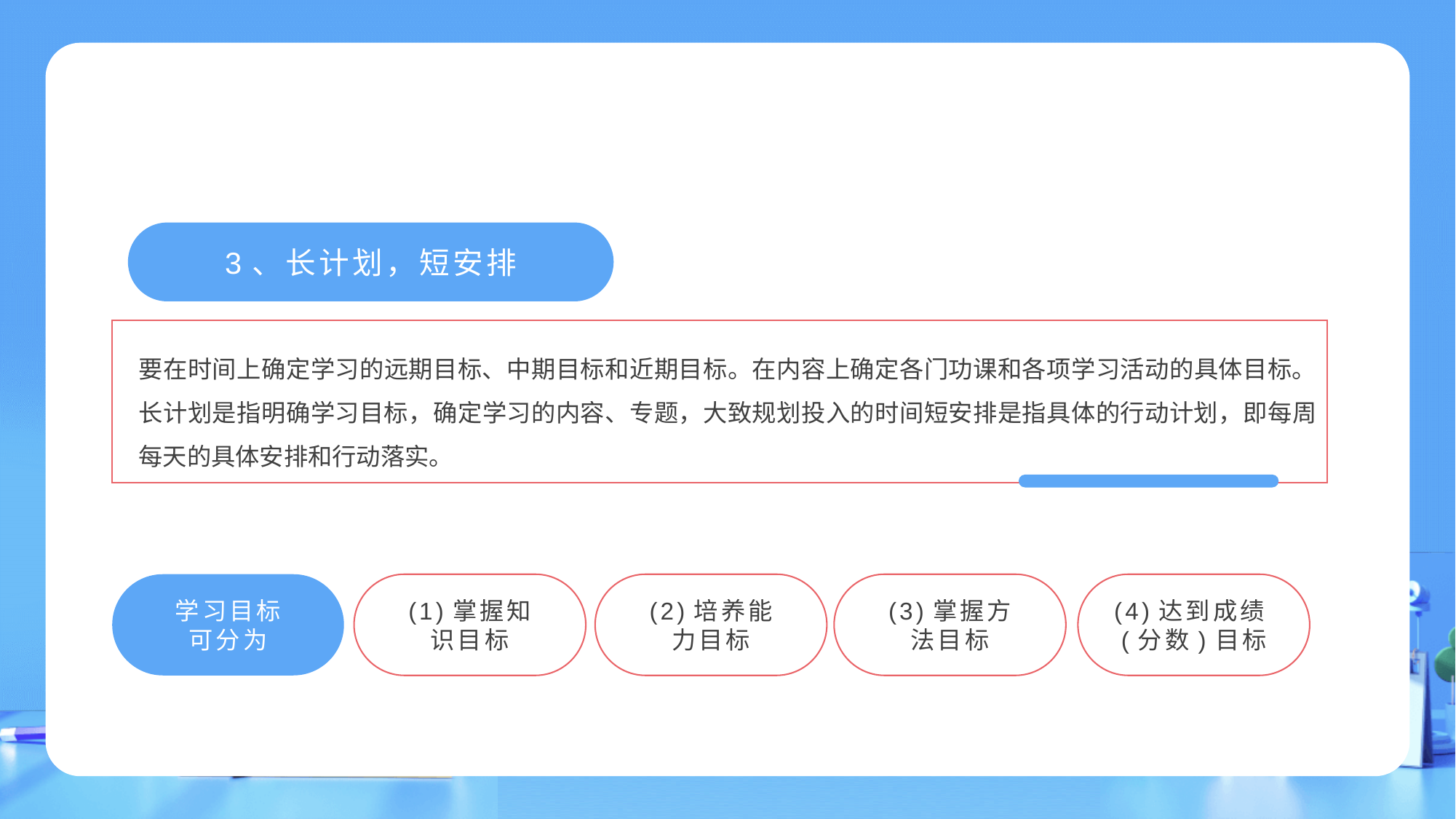

3、长计划，短安排

要在时间上确定学习的远期目标、中期目标和近期目标。在内容上确定各门功课和各项学习活动的具体目标。长计划是指明确学习目标，确定学习的内容、专题，大致规划投入的时间短安排是指具体的行动计划，即每周每天的具体安排和行动落实。
学习目标
可分为
(1)掌握知
识目标
(2)培养能
力目标
(3)掌握方
法目标
(4)达到成绩(分数)目标